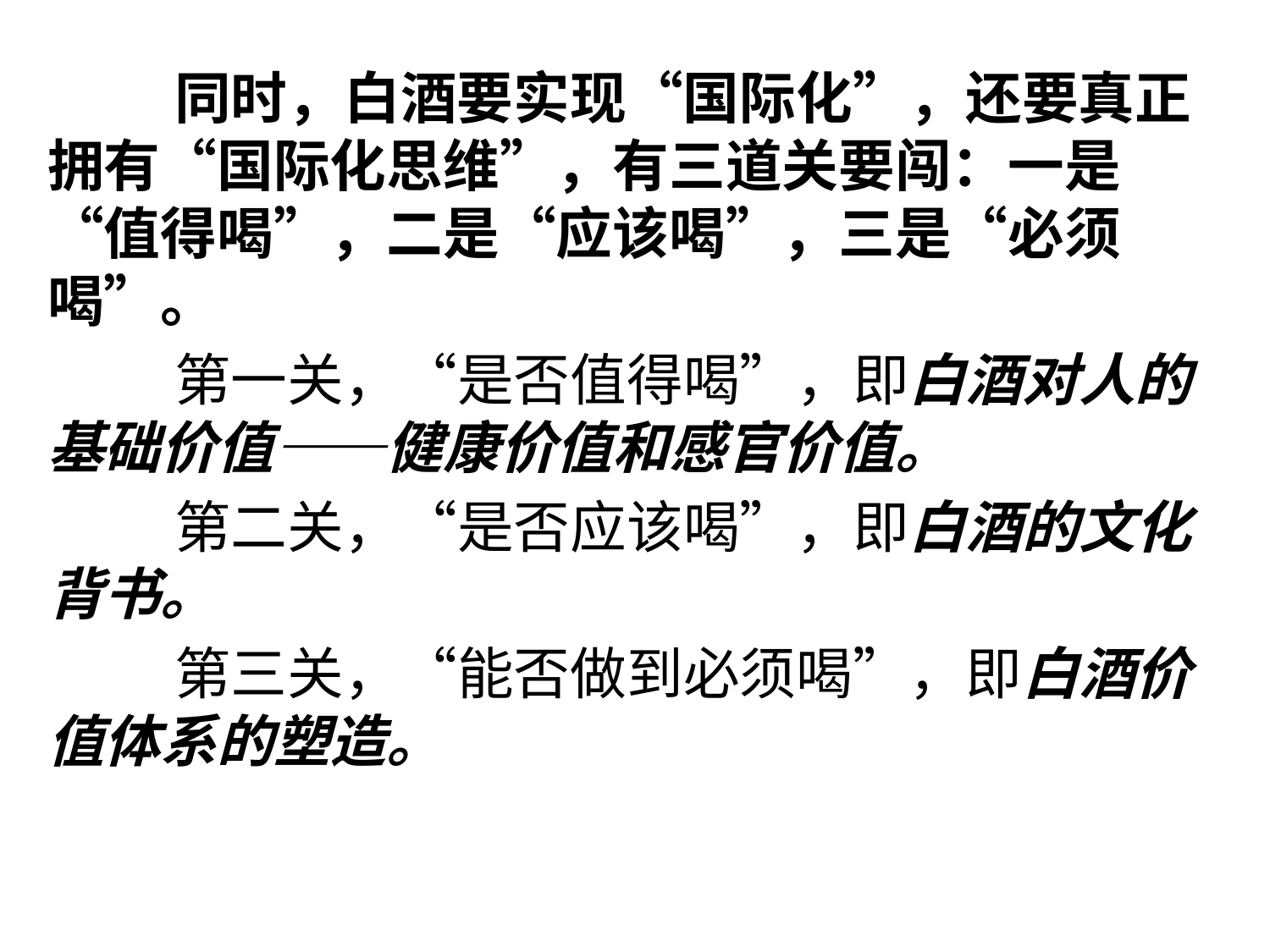

同时，白酒要实现“国际化”，还要真正拥有“国际化思维”，有三道关要闯：一是“值得喝”，二是“应该喝”，三是“必须喝”。
	第一关，“是否值得喝”，即白酒对人的基础价值——健康价值和感官价值。
	第二关，“是否应该喝”，即白酒的文化背书。
	第三关，“能否做到必须喝”，即白酒价值体系的塑造。